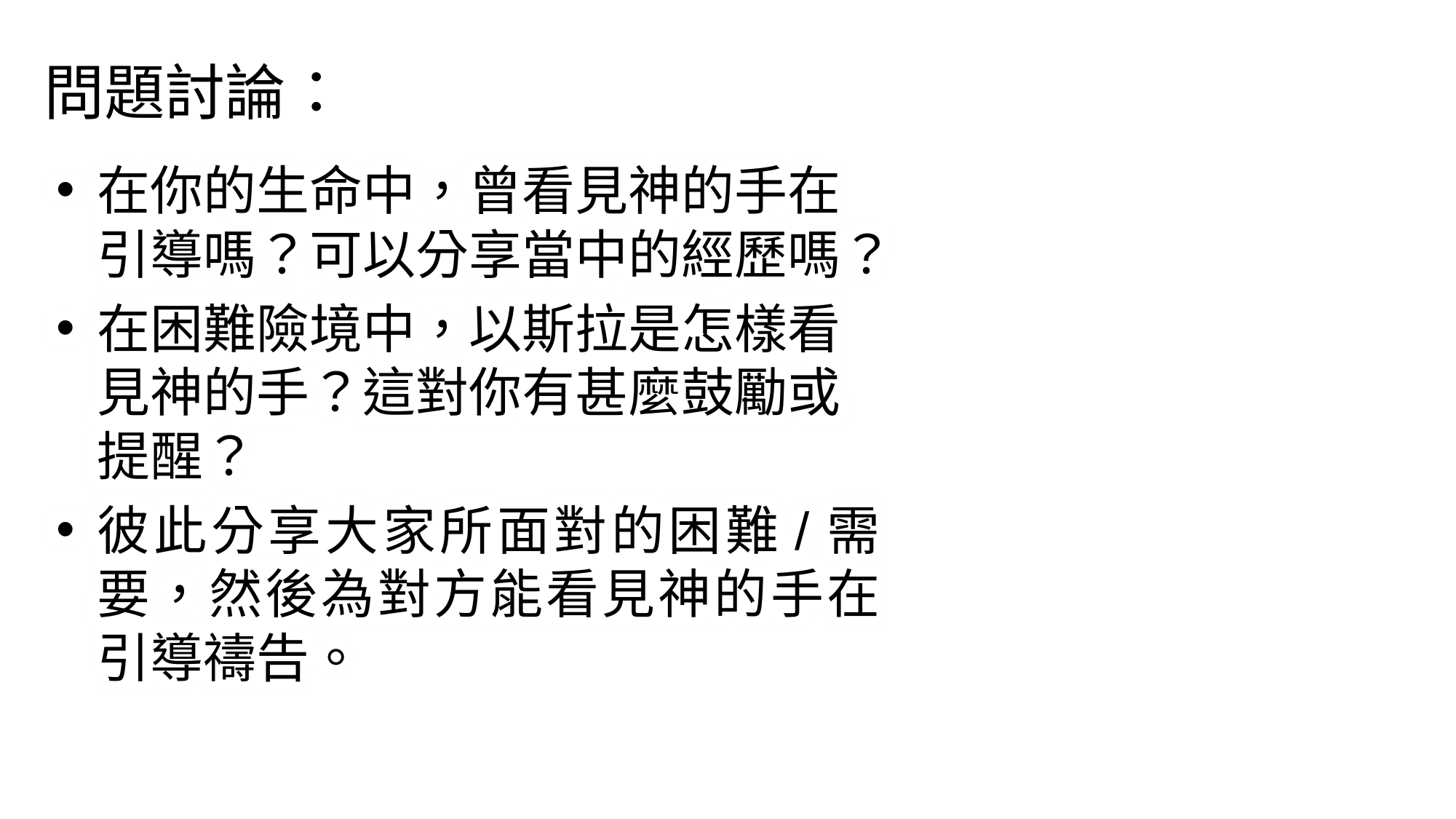

問題討論：
在你的生命中，曾看見神的手在引導嗎？可以分享當中的經歷嗎？
在困難險境中，以斯拉是怎樣看見神的手？這對你有甚麼鼓勵或提醒？
彼此分享大家所面對的困難/需要，然後為對方能看見神的手在引導禱告。